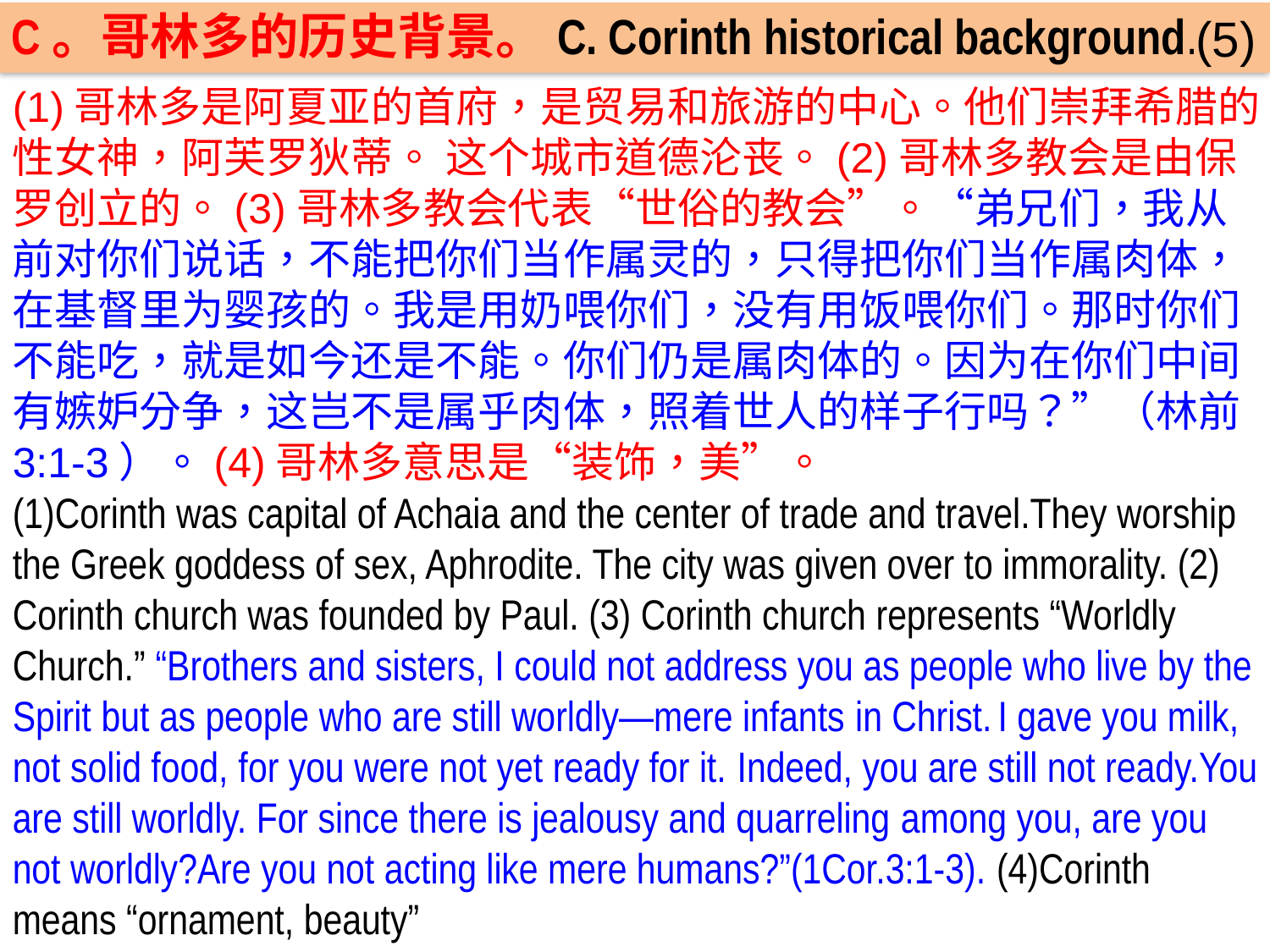

C。哥林多的历史背景。C. Corinth historical background.
(5)

(1)哥林多是阿夏亚的首府，是贸易和旅游的中心。他们崇拜希腊的性女神，阿芙罗狄蒂。 这个城市道德沦丧。(2)哥林多教会是由保罗创立的。(3)哥林多教会代表“世俗的教会”。“弟兄们，我从前对你们说话，不能把你们当作属灵的，只得把你们当作属肉体，在基督里为婴孩的。我是用奶喂你们，没有用饭喂你们。那时你们不能吃，就是如今还是不能。你们仍是属肉体的。因为在你们中间有嫉妒分争，这岂不是属乎肉体，照着世人的样子行吗？”（林前3:1-3）。(4)哥林多意思是“装饰，美”。
(1)Corinth was capital of Achaia and the center of trade and travel.They worship the Greek goddess of sex, Aphrodite. The city was given over to immorality. (2) Corinth church was founded by Paul. (3) Corinth church represents “Worldly Church.” “Brothers and sisters, I could not address you as people who live by the Spirit but as people who are still worldly—mere infants in Christ. I gave you milk, not solid food, for you were not yet ready for it. Indeed, you are still not ready.You are still worldly. For since there is jealousy and quarreling among you, are you not worldly?Are you not acting like mere humans?”(1Cor.3:1-3). (4)Corinth means “ornament, beauty”